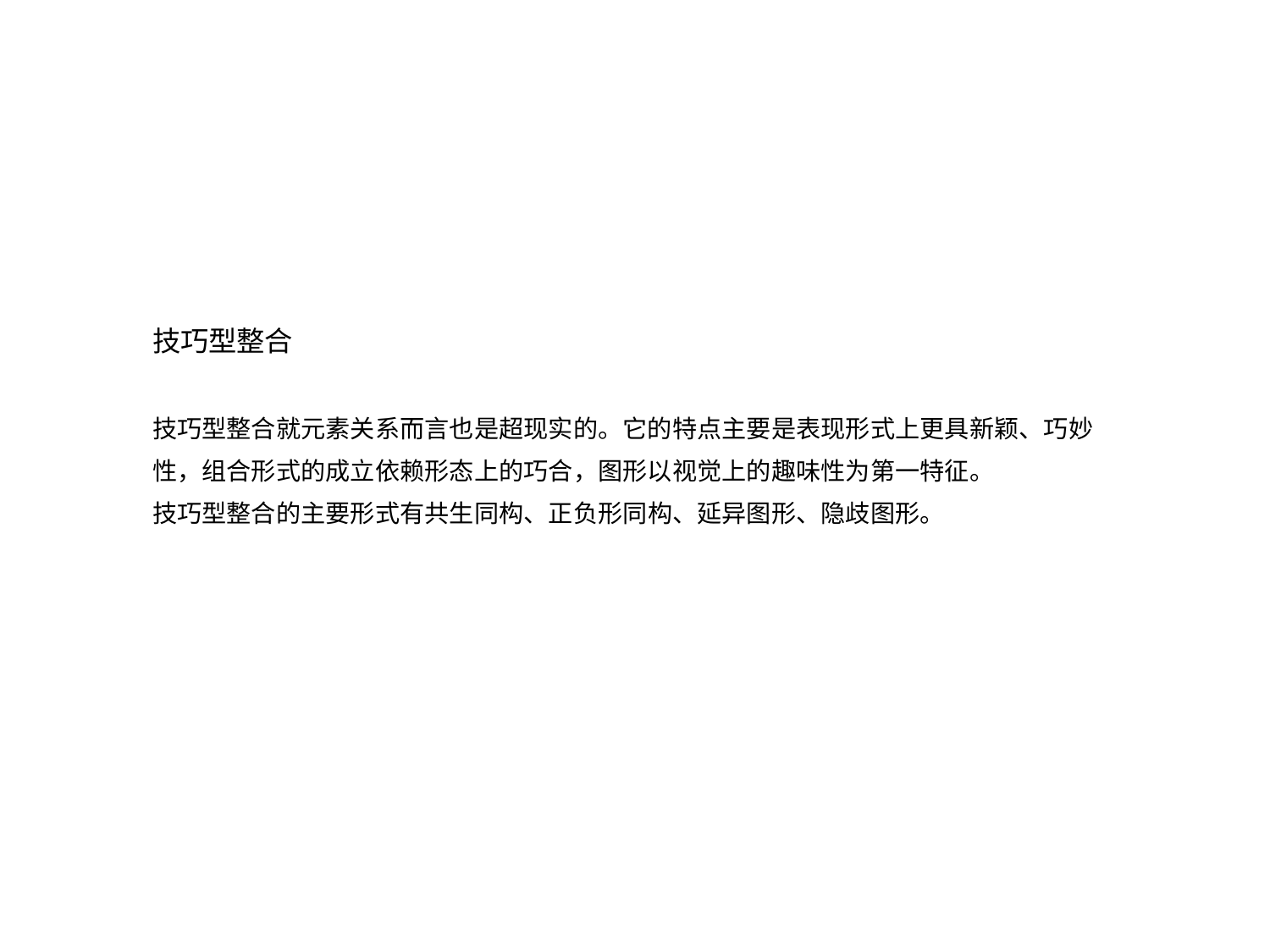

技巧型整合

技巧型整合就元素关系而言也是超现实的。它的特点主要是表现形式上更具新颖、巧妙性，组合形式的成立依赖形态上的巧合，图形以视觉上的趣味性为第一特征。
技巧型整合的主要形式有共生同构、正负形同构、延异图形、隐歧图形。